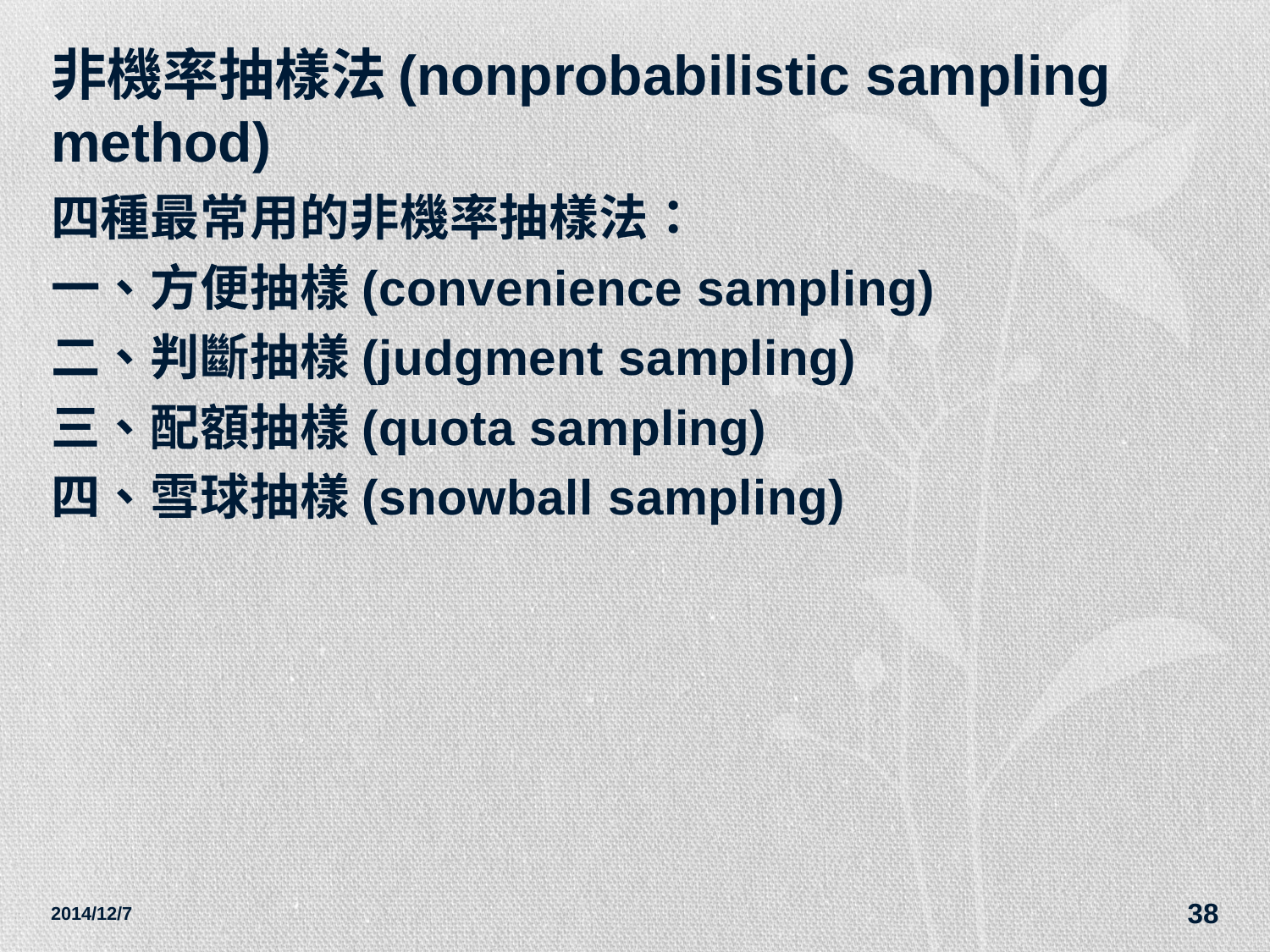

# 非機率抽樣法(nonprobabilistic sampling method)
四種最常用的非機率抽樣法：
一、方便抽樣(convenience sampling)
二、判斷抽樣(judgment sampling)
三、配額抽樣(quota sampling)
四、雪球抽樣(snowball sampling)

2014/12/7
38